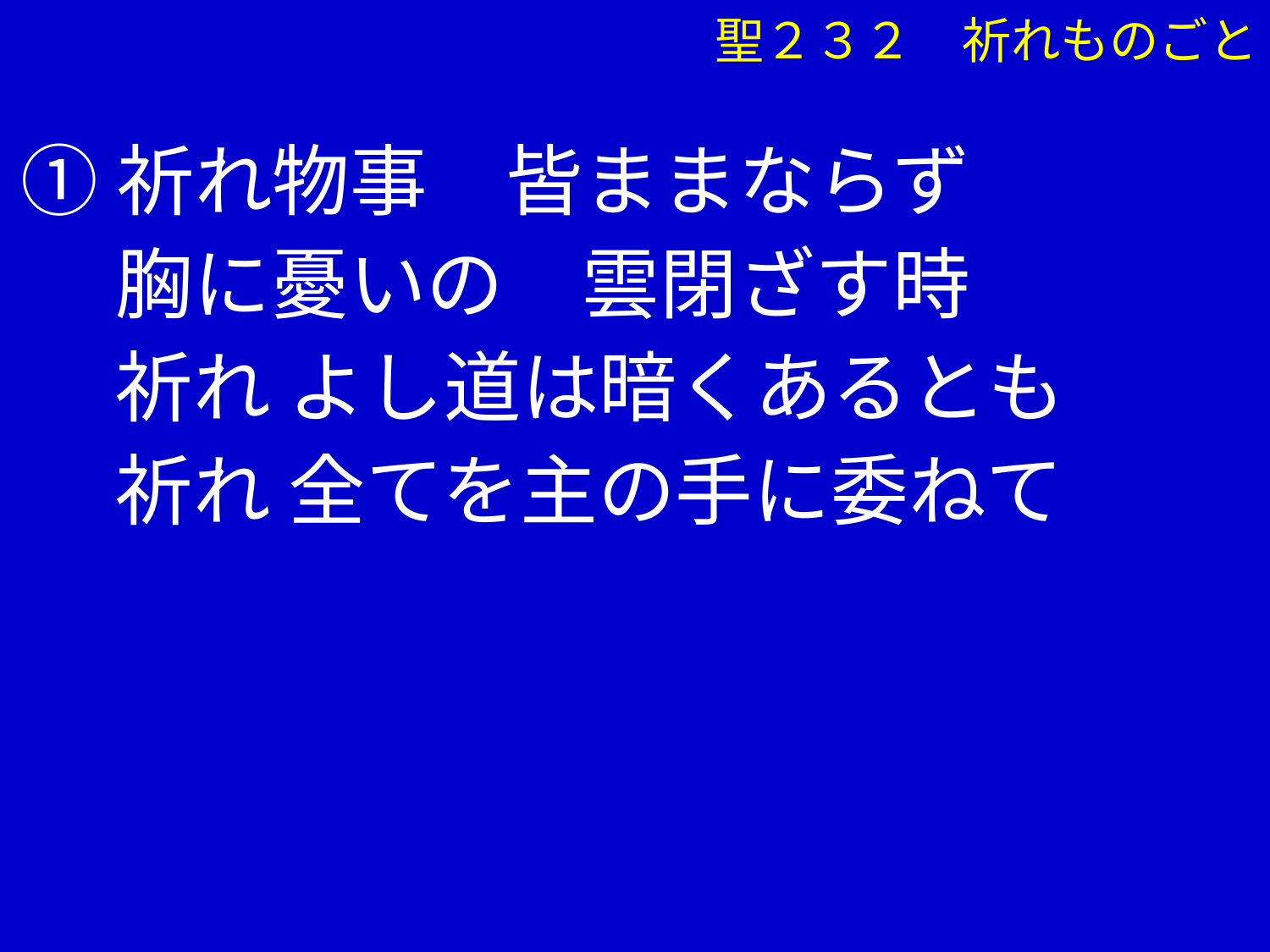

聖２３２　祈れものごと
①祈れ物事　皆ままならず
　 胸に憂いの　雲閉ざす時
　 祈れ よし道は暗くあるとも
　 祈れ 全てを主の手に委ねて